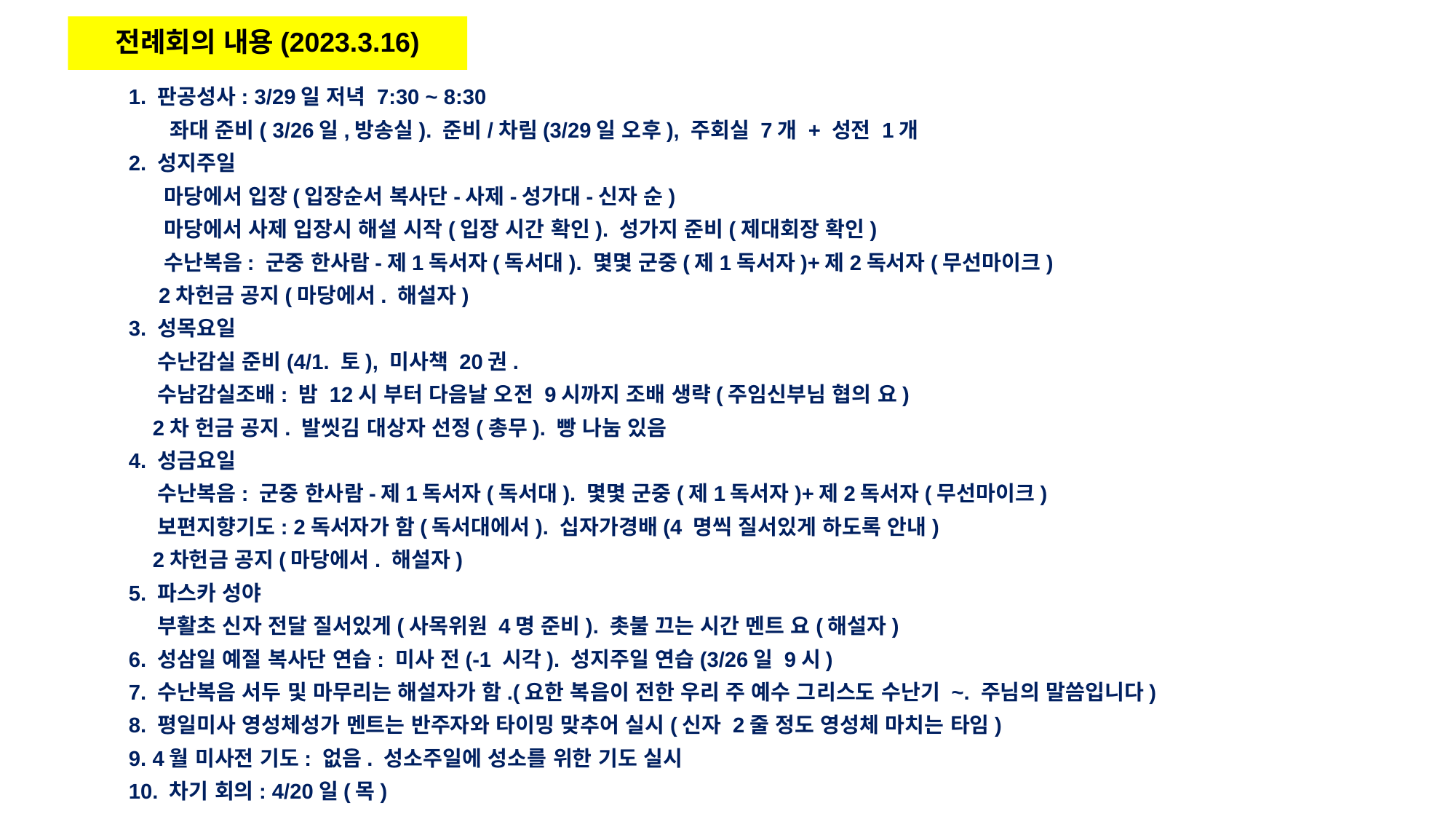

# 전례회의 내용(2023.3.16)
1. 판공성사: 3/29일 저녁 7:30 ~ 8:30
      좌대 준비( 3/26일,방송실). 준비/차림(3/29일 오후), 주회실 7개 + 성전 1개
2. 성지주일
     마당에서 입장(입장순서 복사단-사제-성가대-신자 순)
     마당에서 사제 입장시 해설 시작(입장 시간 확인). 성가지 준비(제대회장 확인)
     수난복음: 군중 한사람-제1독서자(독서대). 몇몇 군중(제1독서자)+제2독서자(무선마이크)
     2차헌금 공지(마당에서. 해설자)
3. 성목요일
    수난감실 준비(4/1. 토), 미사책 20권.
    수남감실조배: 밤 12시 부터 다음날 오전 9시까지 조배 생략(주임신부님 협의 요)
    2차 헌금 공지. 발씻김 대상자 선정(총무). 빵 나눔 있음
4. 성금요일
    수난복음: 군중 한사람-제1독서자(독서대). 몇몇 군중(제1독서자)+제2독서자(무선마이크)
    보편지향기도: 2독서자가 함(독서대에서). 십자가경배(4 명씩 질서있게 하도록 안내)
    2차헌금 공지(마당에서. 해설자)
5. 파스카 성야
    부활초 신자 전달 질서있게(사목위원 4명 준비). 촛불 끄는 시간 멘트 요(해설자)
6. 성삼일 예절 복사단 연습: 미사 전(-1 시각). 성지주일 연습(3/26일 9시)
7. 수난복음 서두 및 마무리는 해설자가 함.(요한 복음이 전한 우리 주 예수 그리스도 수난기 ~. 주님의 말씀입니다)
8. 평일미사 영성체성가 멘트는 반주자와 타이밍 맞추어 실시(신자 2줄 정도 영성체 마치는 타임)
9. 4월 미사전 기도: 없음. 성소주일에 성소를 위한 기도 실시
10. 차기 회의: 4/20일(목)